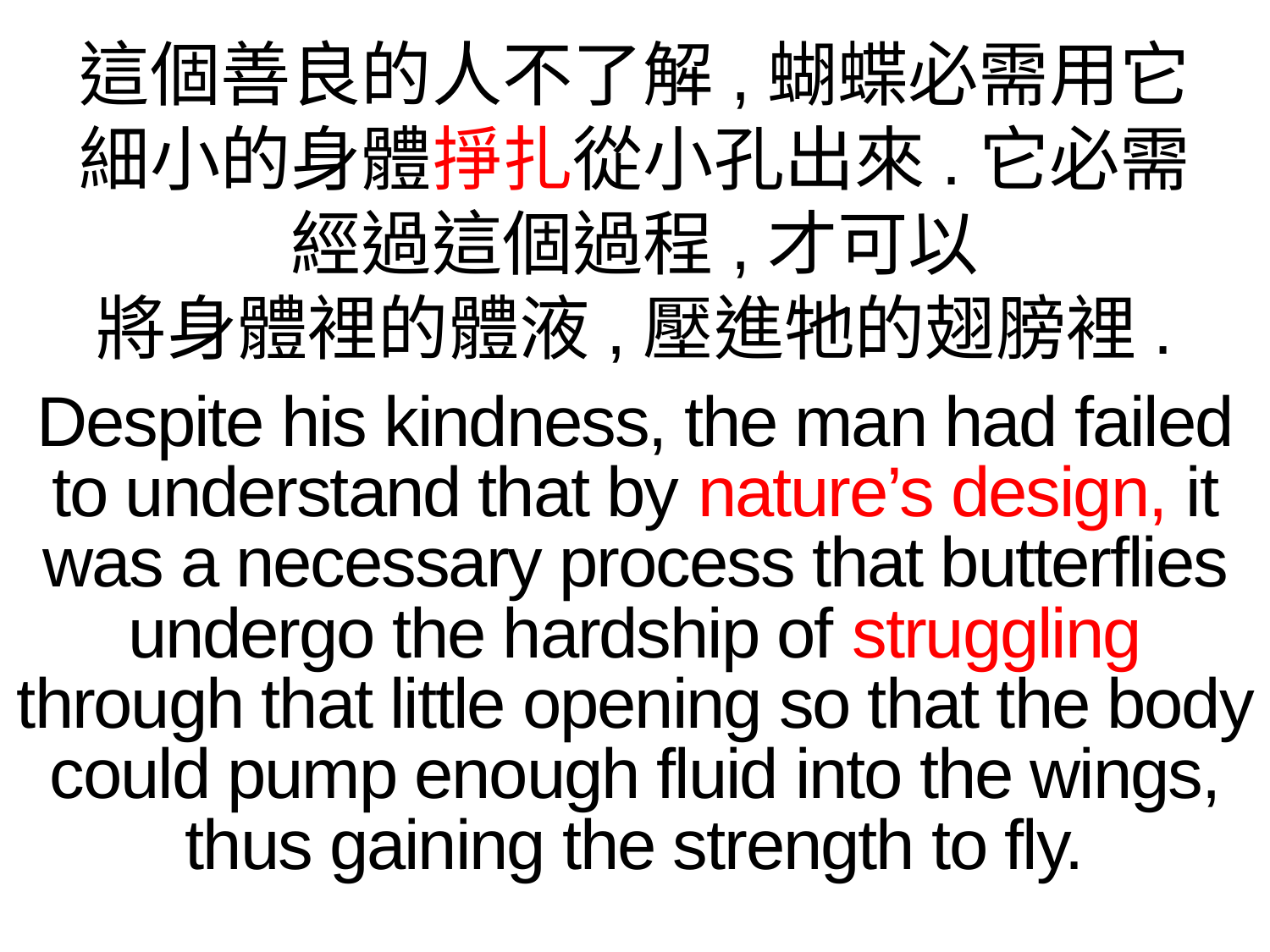

這個善良的人不了解,蝴蝶必需用它
細小的身體掙扎從小孔出來.它必需
經過這個過程,才可以
將身體裡的體液,壓進牠的翅膀裡.
Despite his kindness, the man had failed to understand that by nature’s design, it was a necessary process that butterflies undergo the hardship of struggling through that little opening so that the body could pump enough fluid into the wings, thus gaining the strength to fly.